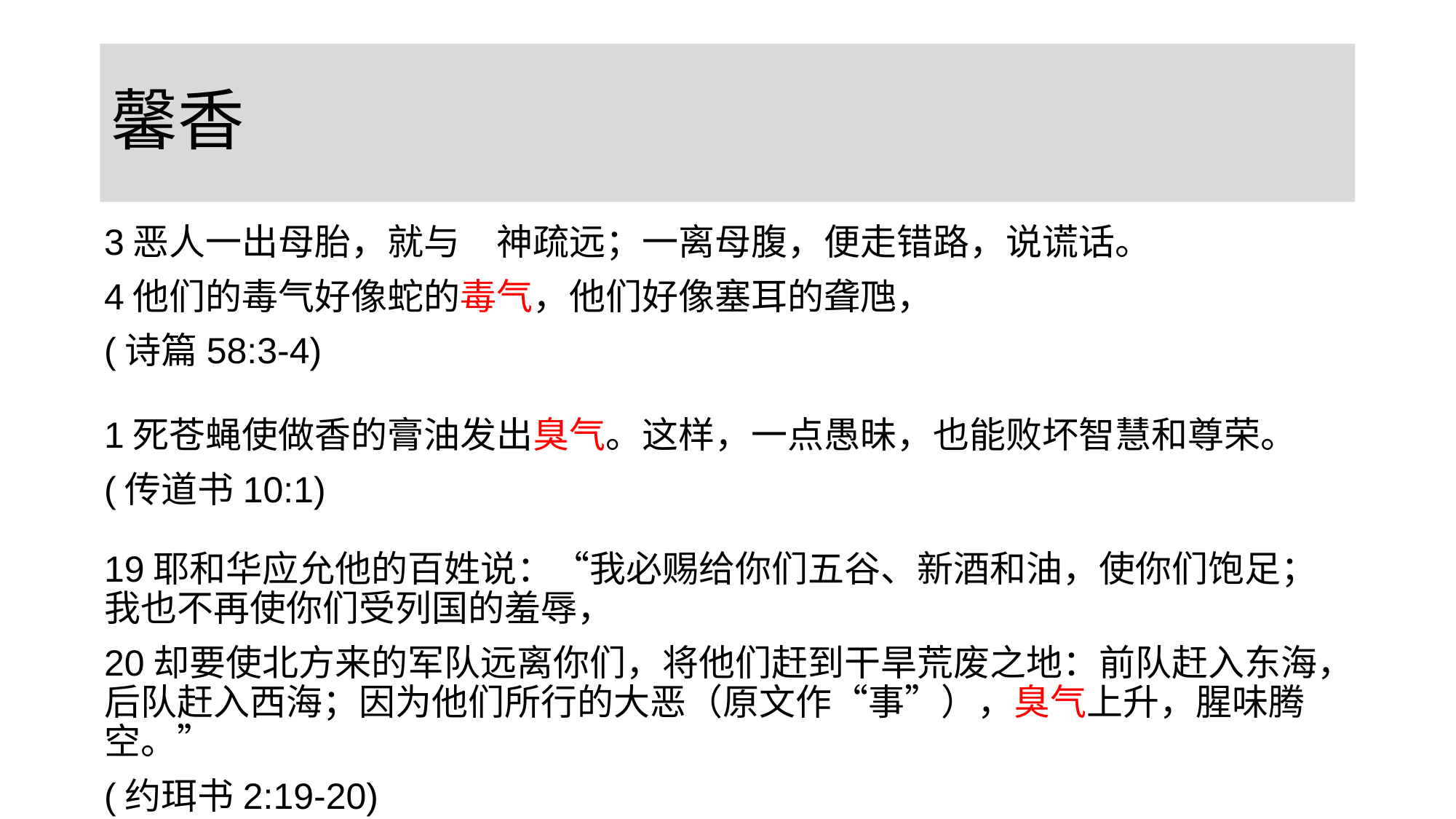

# 馨香
3恶人一出母胎，就与　神疏远；一离母腹，便走错路，说谎话。
4他们的毒气好像蛇的毒气，他们好像塞耳的聋虺，
(诗篇58:3-4)

1死苍蝇使做香的膏油发出臭气。这样，一点愚昧，也能败坏智慧和尊荣。
(传道书10:1)

19耶和华应允他的百姓说：“我必赐给你们五谷、新酒和油，使你们饱足；我也不再使你们受列国的羞辱，
20却要使北方来的军队远离你们，将他们赶到干旱荒废之地：前队赶入东海，后队赶入西海；因为他们所行的大恶（原文作“事”），臭气上升，腥味腾空。”
(约珥书2:19-20)